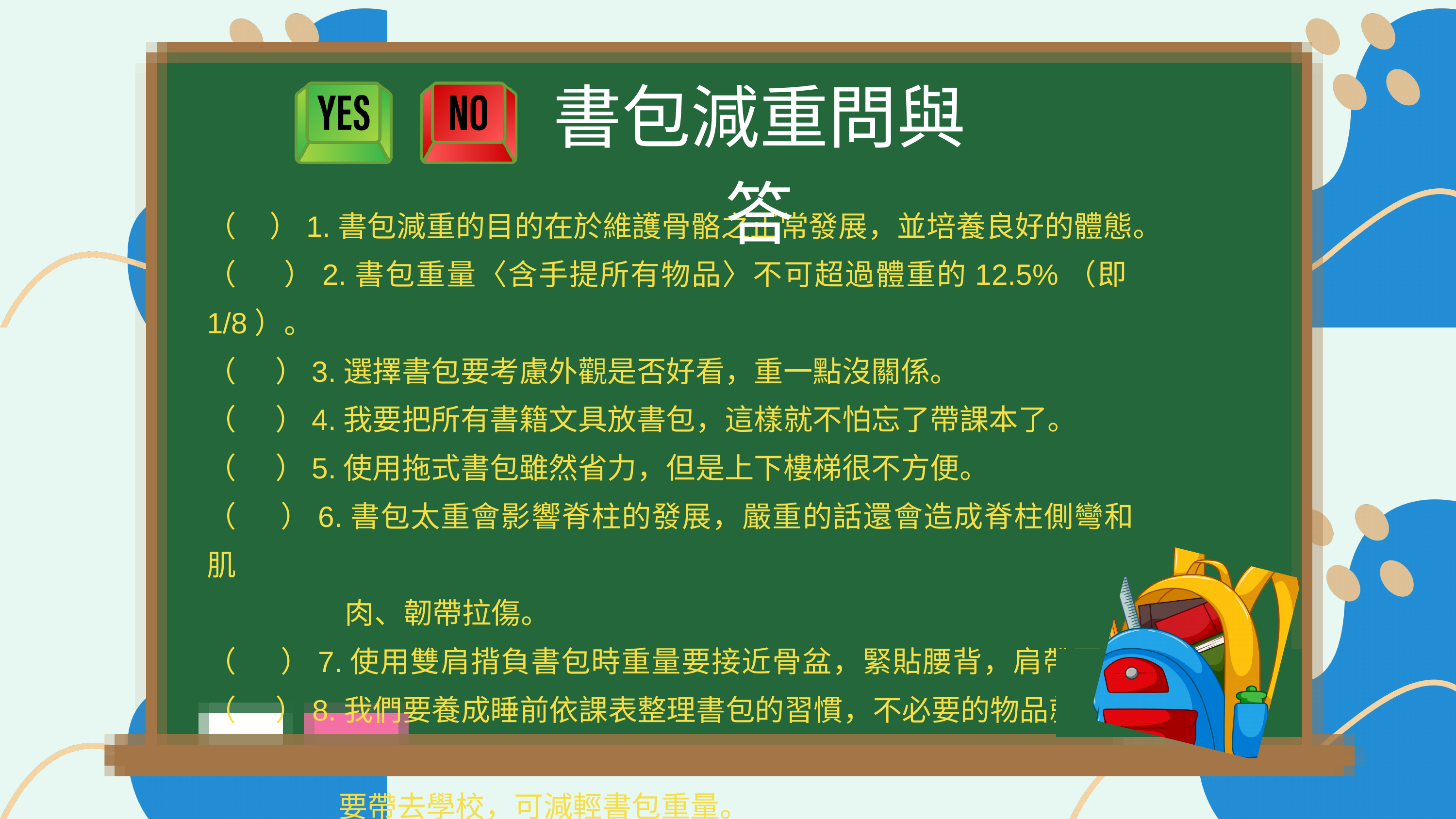

書包減重問與答

（     ）1.書包減重的目的在於維護骨骼之正常發展，並培養良好的體態。
（      ）2.書包重量〈含手提所有物品〉不可超過體重的12.5%（即1/8）。
（      ）3.選擇書包要考慮外觀是否好看，重一點沒關係。
（      ）4.我要把所有書籍文具放書包，這樣就不怕忘了帶課本了。
（      ）5.使用拖式書包雖然省力，但是上下樓梯很不方便。
（      ）6.書包太重會影響脊柱的發展，嚴重的話還會造成脊柱側彎和肌
                    肉、韌帶拉傷。
（      ）7.使用雙肩揹負書包時重量要接近骨盆，緊貼腰背，肩帶要寬。
（      ）8.我們要養成睡前依課表整理書包的習慣，不必要的物品就不
                   要帶去學校，可減輕書包重量。